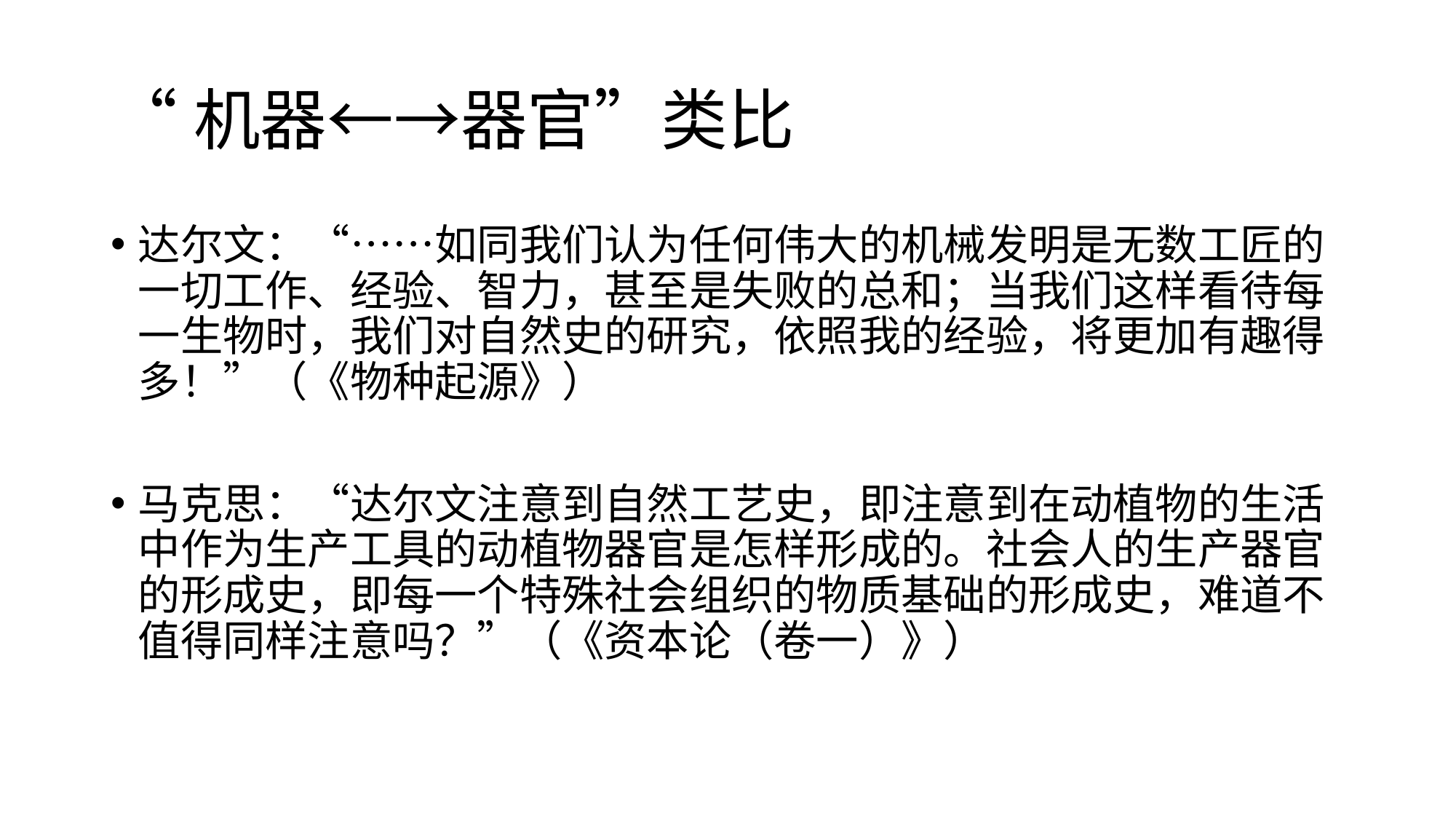

# “机器←→器官”类比
达尔文：“……如同我们认为任何伟大的机械发明是无数工匠的一切工作、经验、智力，甚至是失败的总和；当我们这样看待每一生物时，我们对自然史的研究，依照我的经验，将更加有趣得多！”（《物种起源》）

马克思：“达尔文注意到自然工艺史，即注意到在动植物的生活中作为生产工具的动植物器官是怎样形成的。社会人的生产器官的形成史，即每一个特殊社会组织的物质基础的形成史，难道不值得同样注意吗？”（《资本论（卷一）》）